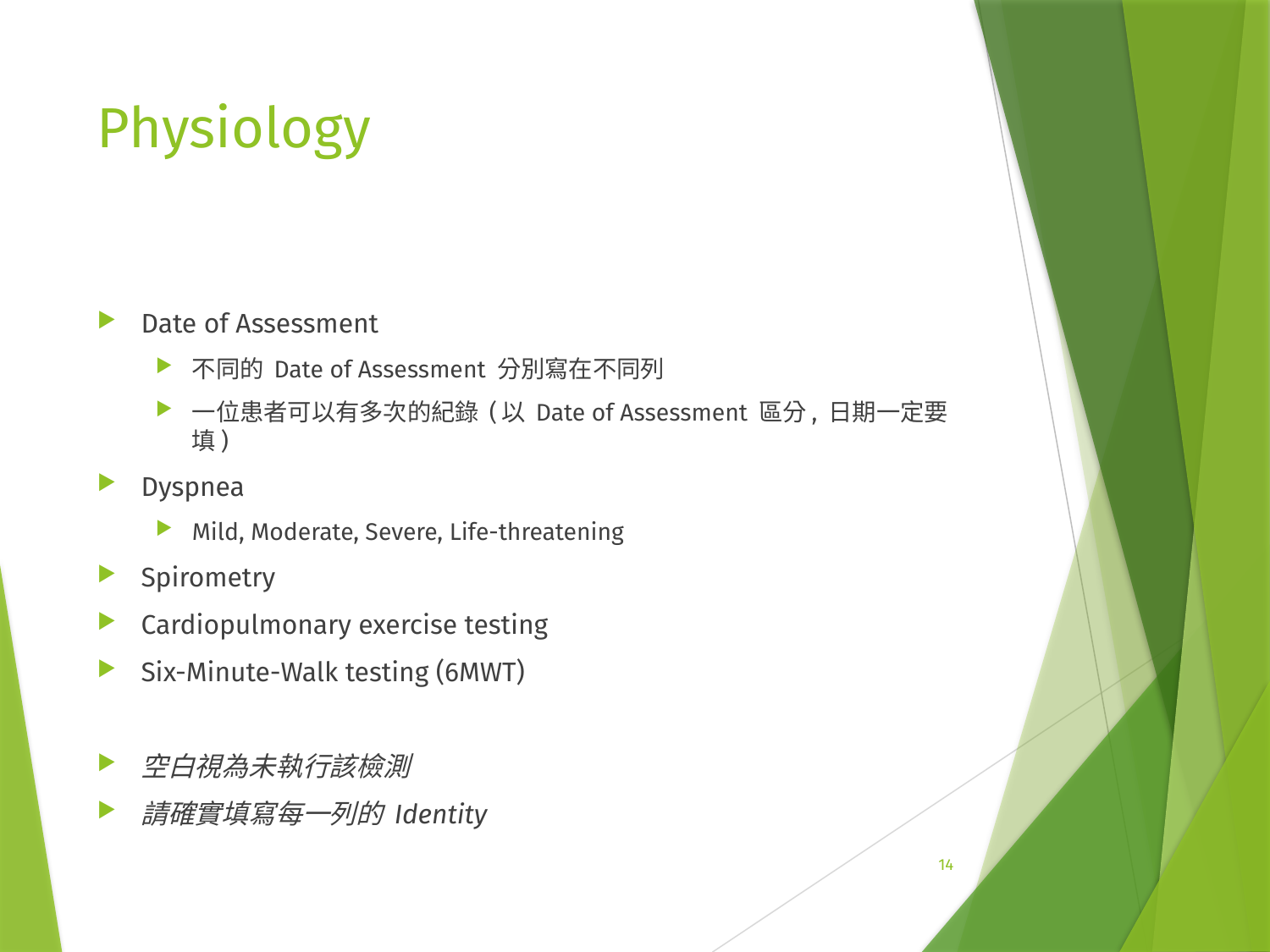

# Physiology
Date of Assessment
不同的 Date of Assessment 分別寫在不同列
一位患者可以有多次的紀錄 (以 Date of Assessment 區分, 日期一定要填)
Dyspnea
Mild, Moderate, Severe, Life-threatening
Spirometry
Cardiopulmonary exercise testing
Six-Minute-Walk testing (6MWT)

空白視為未執行該檢測
請確實填寫每一列的 Identity
14